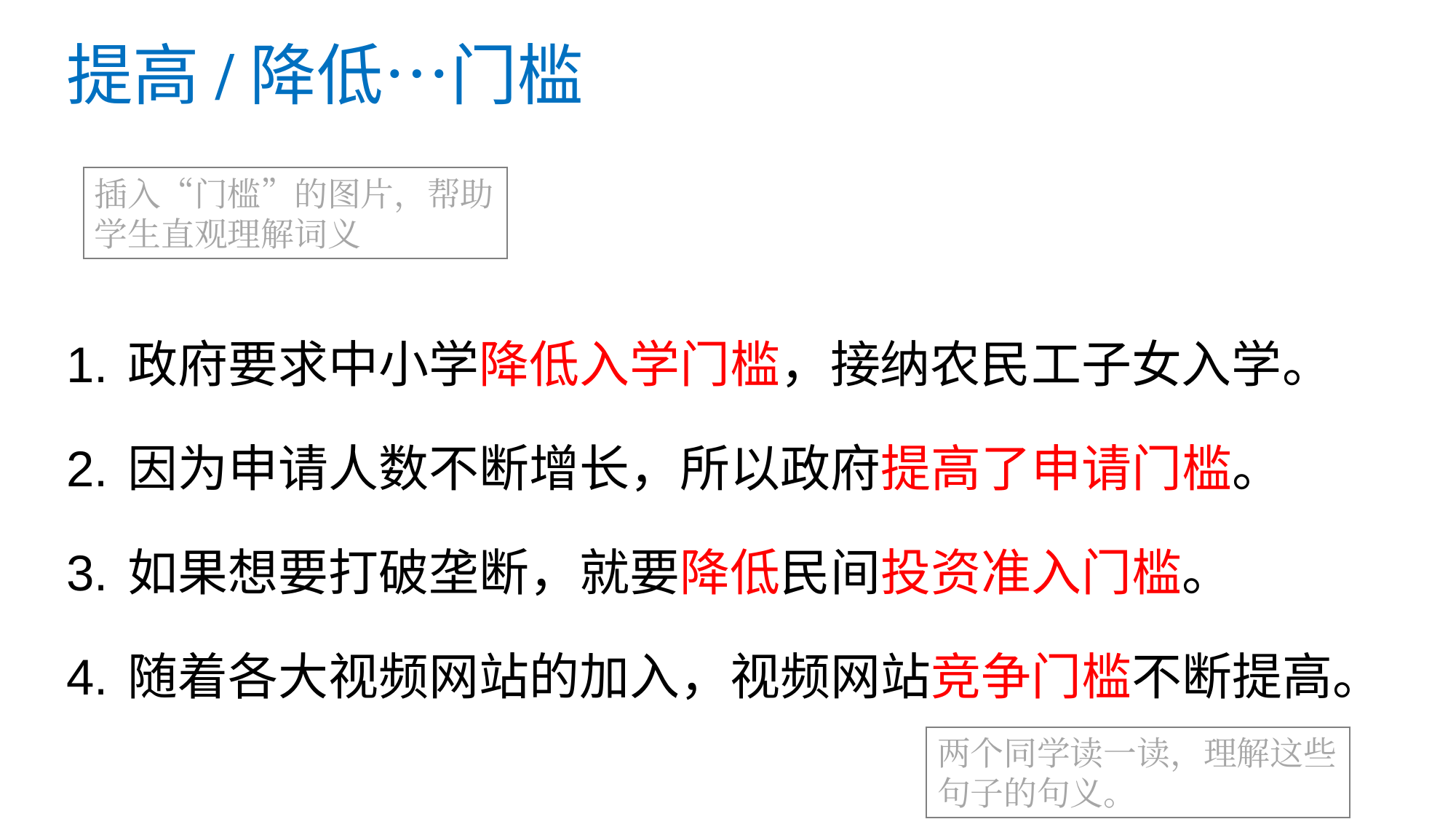

# 提高/降低…门槛
插入“门槛”的图片，帮助学生直观理解词义
政府要求中小学降低入学门槛，接纳农民工子女入学。
因为申请人数不断增长，所以政府提高了申请门槛。
如果想要打破垄断，就要降低民间投资准入门槛。
随着各大视频网站的加入，视频网站竞争门槛不断提高。
两个同学读一读，理解这些句子的句义。